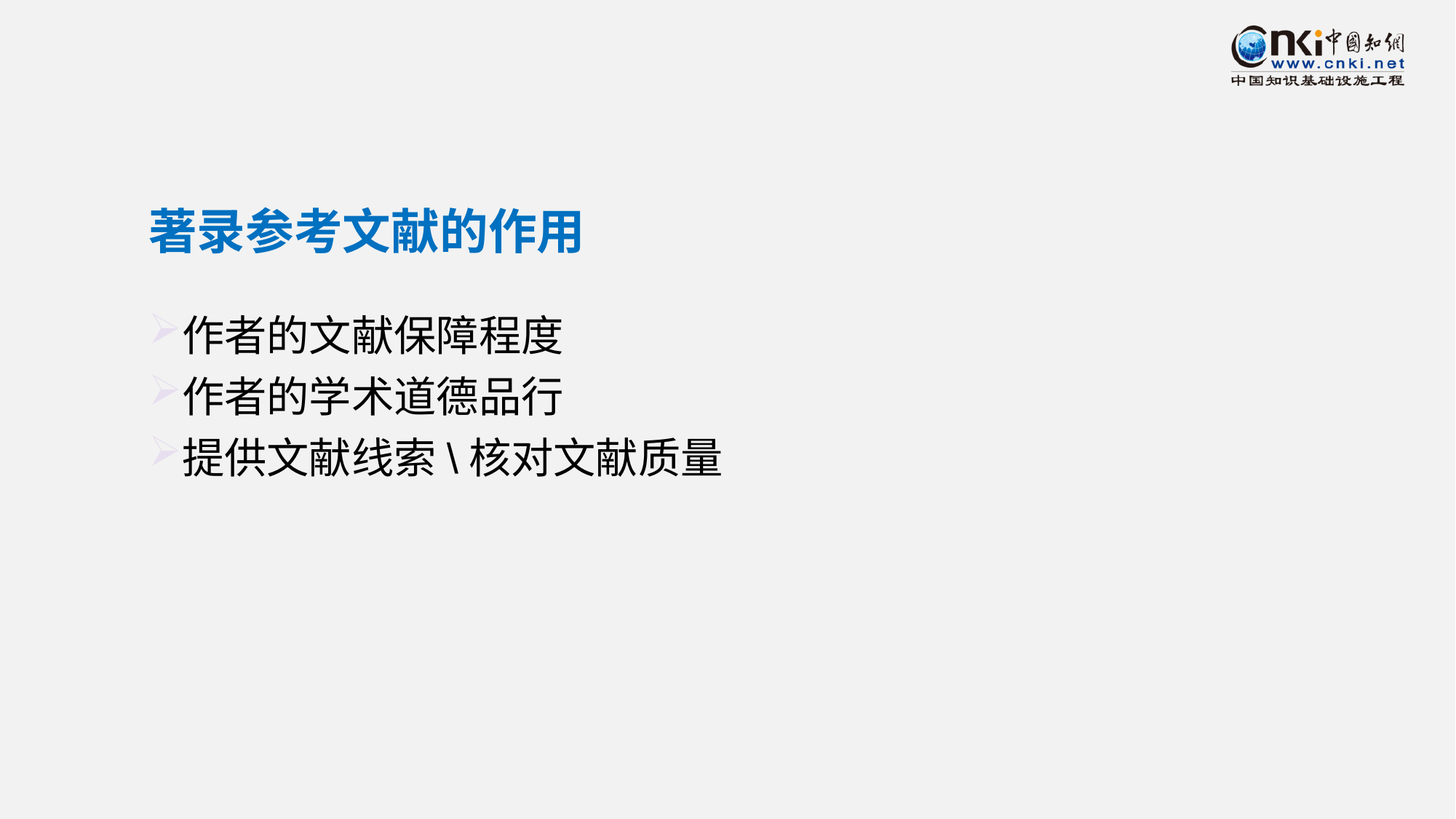

著录参考文献的作用

作者的文献保障程度
作者的学术道德品行
提供文献线索\核对文献质量